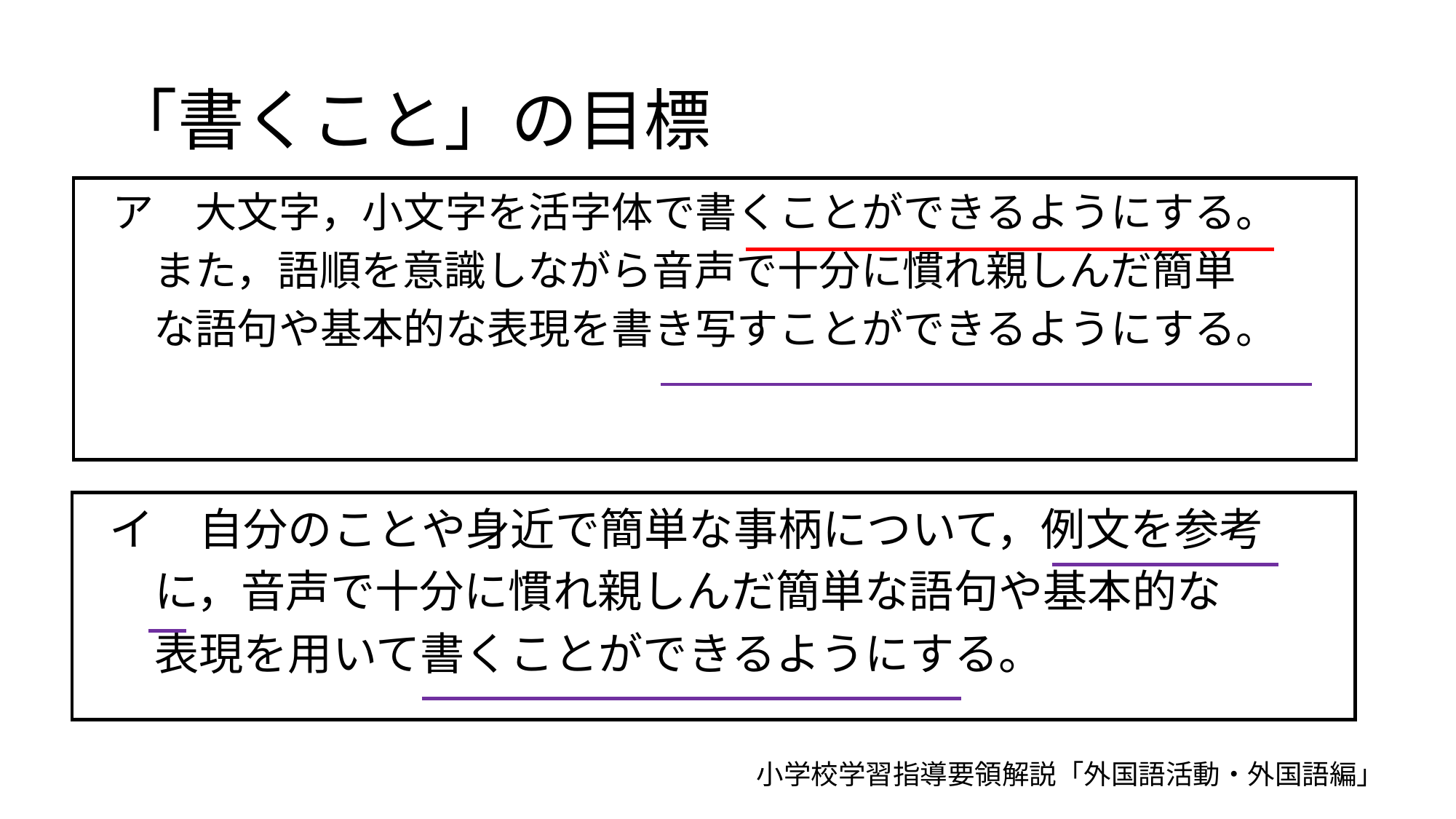

# 「書くこと」の目標

ア　大文字，小文字を活字体で書くことができるようにする。
　また，語順を意識しながら音声で十分に慣れ親しんだ簡単
　な語句や基本的な表現を書き写すことができるようにする。

イ　自分のことや身近で簡単な事柄について，例文を参考
　に，音声で十分に慣れ親しんだ簡単な語句や基本的な
　表現を用いて書くことができるようにする。
小学校学習指導要領解説「外国語活動・外国語編」